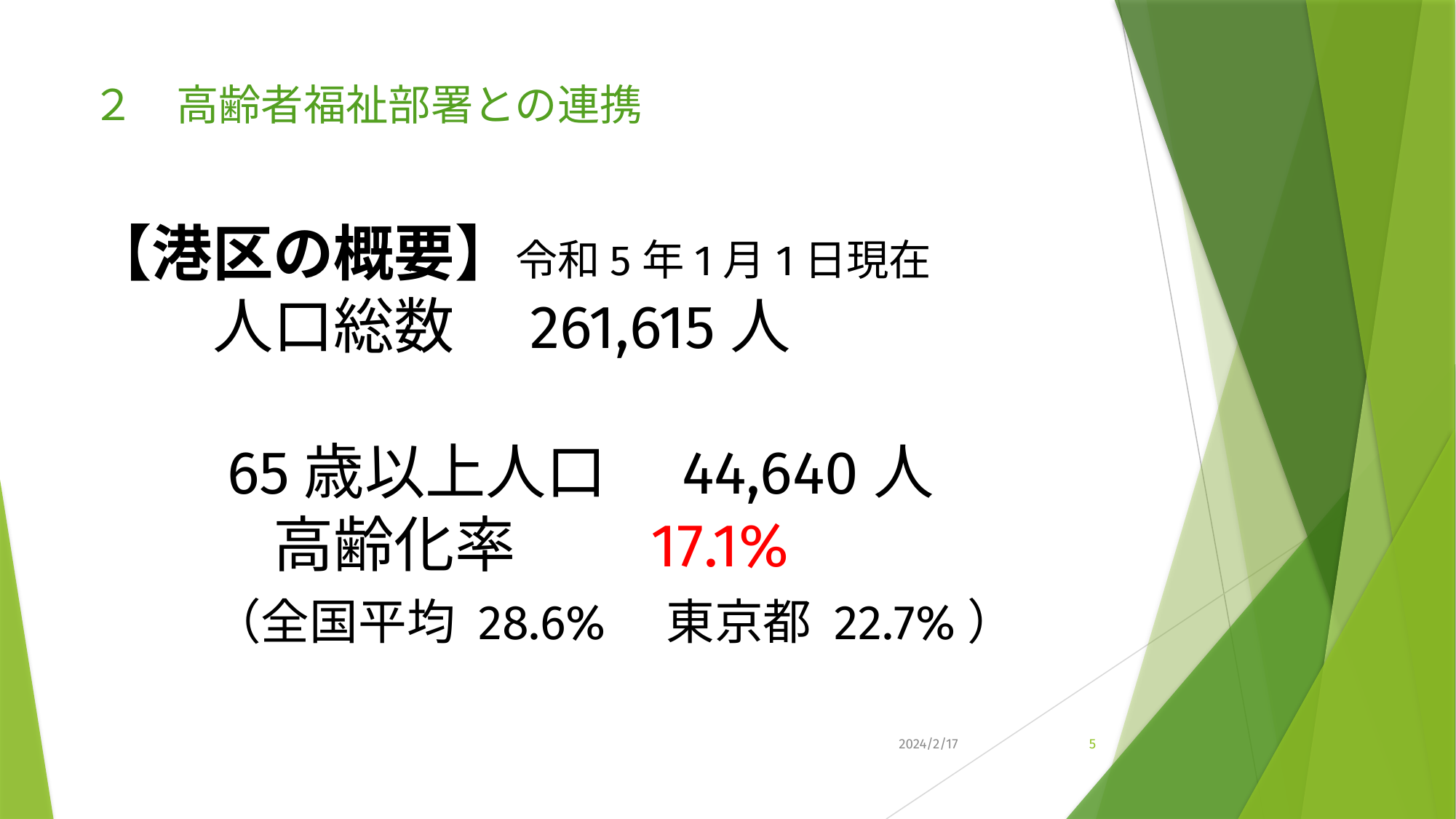

# ２　高齢者福祉部署との連携

【港区の概要】令和5年1月1日現在
　　人口総数　261,615人

　　65歳以上人口　44,640人
　　　高齢化率　　17.1%
　　（全国平均 28.6%　東京都 22.7%）

2024/2/17
5